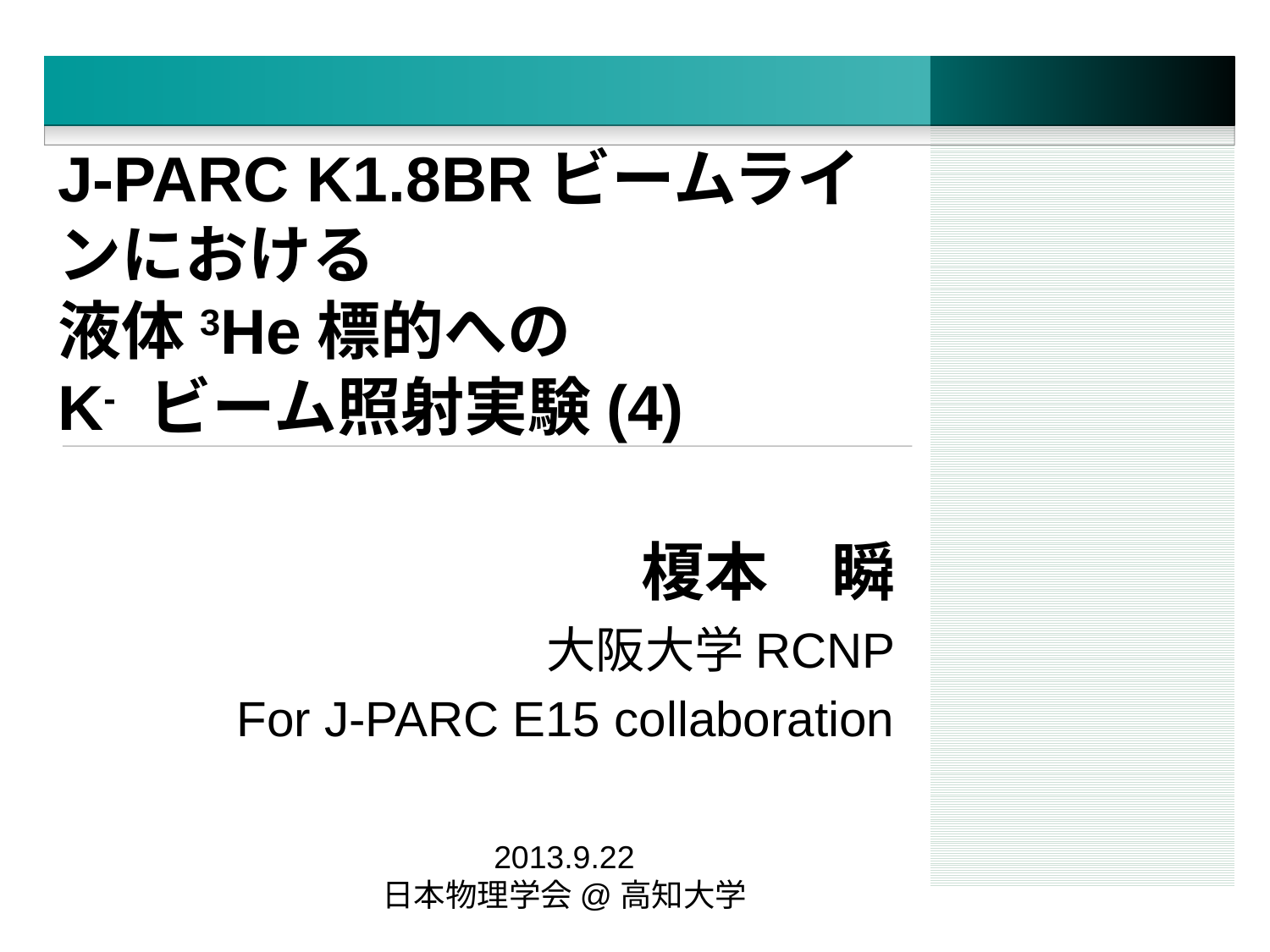

# J-PARC K1.8BRビームラインにおける 液体3He標的への K- ビーム照射実験(4)
榎本　瞬
大阪大学RCNP
For J-PARC E15 collaboration
2013.9.22
日本物理学会@高知大学